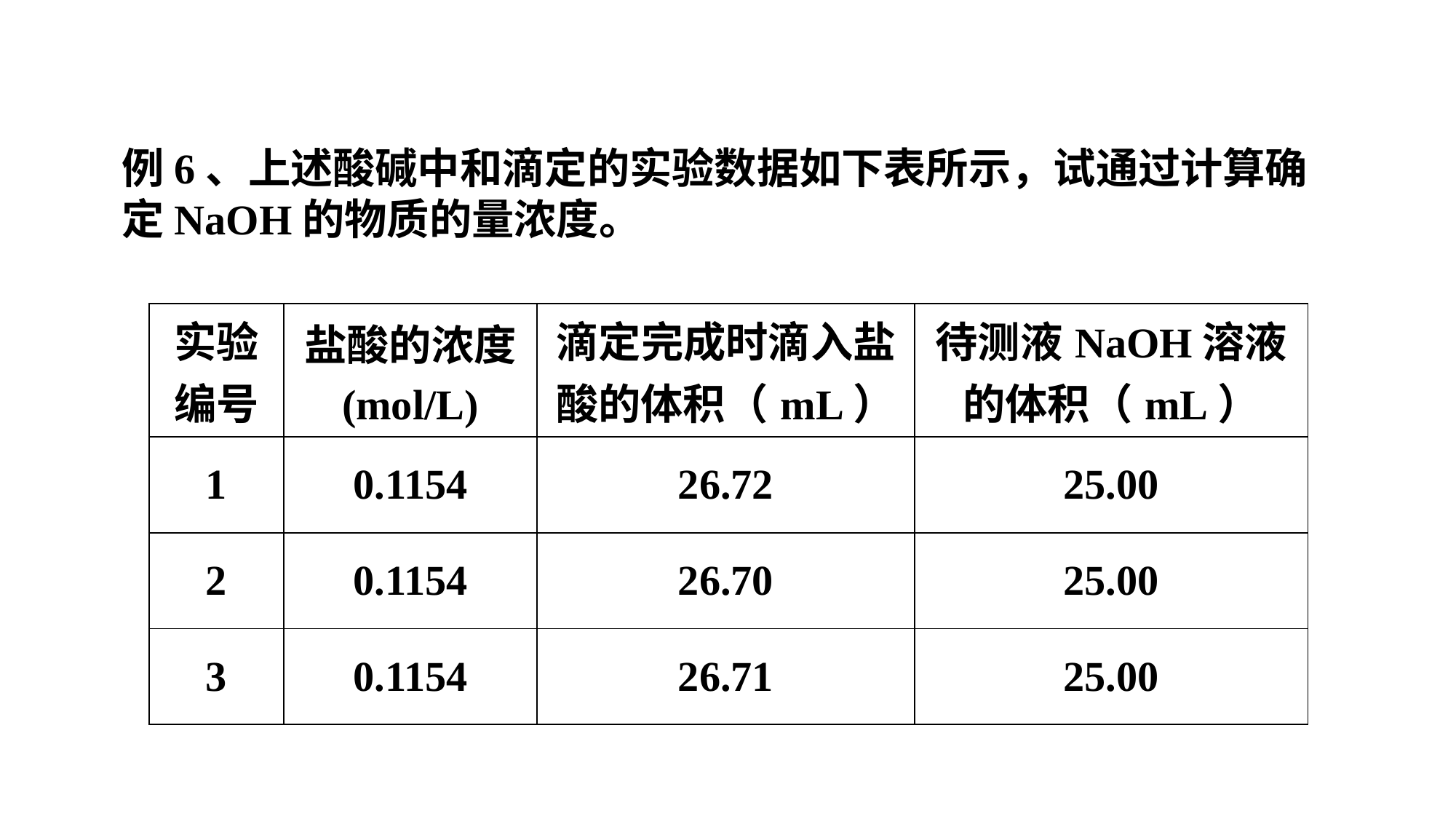

# 例6、上述酸碱中和滴定的实验数据如下表所示，试通过计算确定NaOH的物质的量浓度。
| 实验编号 | 盐酸的浓度 (mol/L) | 滴定完成时滴入盐酸的体积（mL） | 待测液NaOH溶液的体积（mL） |
| --- | --- | --- | --- |
| 1 | 0.1154 | 26.72 | 25.00 |
| 2 | 0.1154 | 26.70 | 25.00 |
| 3 | 0.1154 | 26.71 | 25.00 |